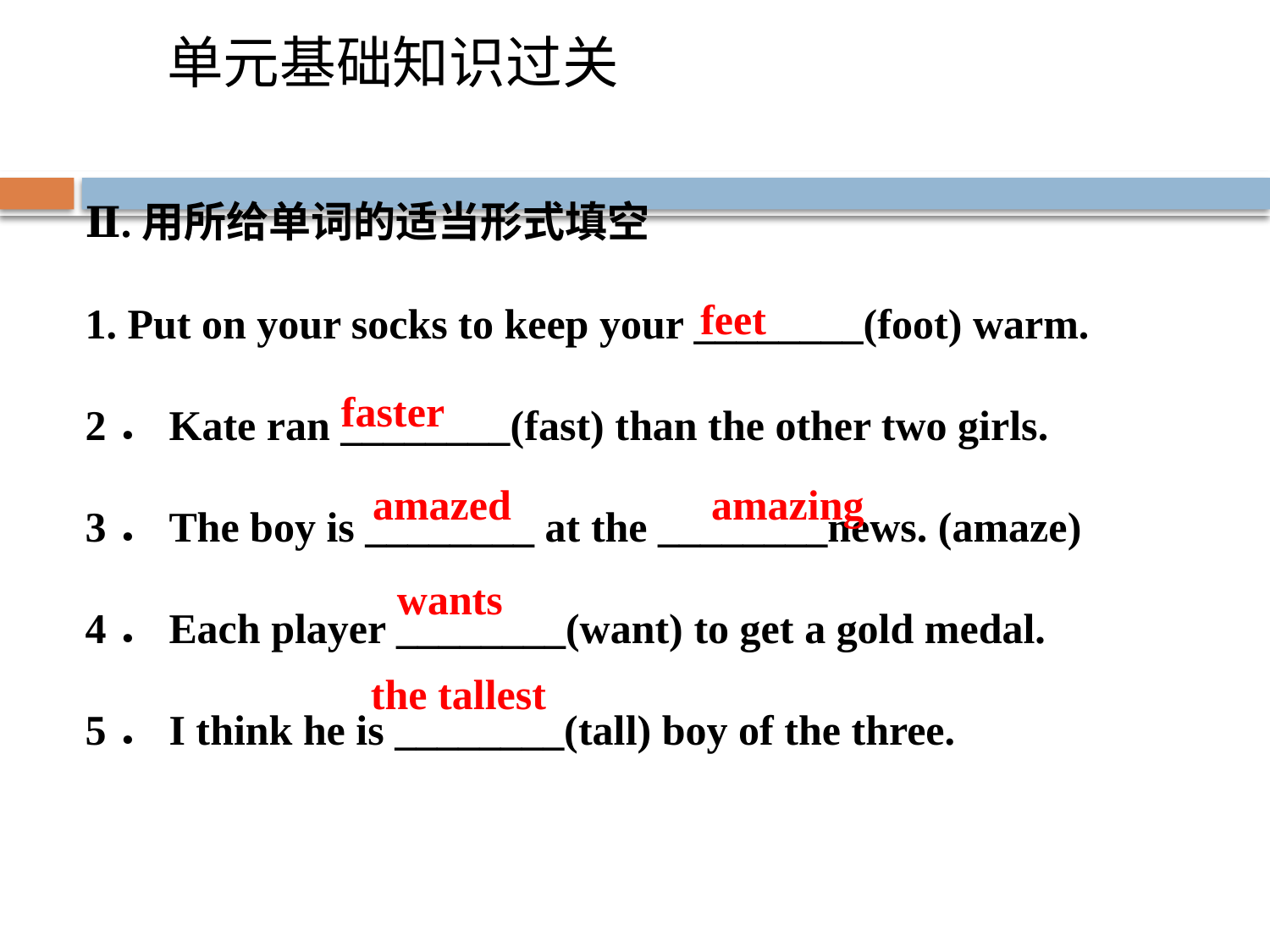

单元基础知识过关
Ⅱ.用所给单词的适当形式填空
1. Put on your socks to keep your ________(foot) warm.
2．Kate ran ________(fast) than the other two girls.
3．The boy is ________ at the ________news. (amaze)
4．Each player ________(want) to get a gold medal.
5．I think he is ________(tall) boy of the three.
feet
faster
amazed	        amazing
wants
the tallest